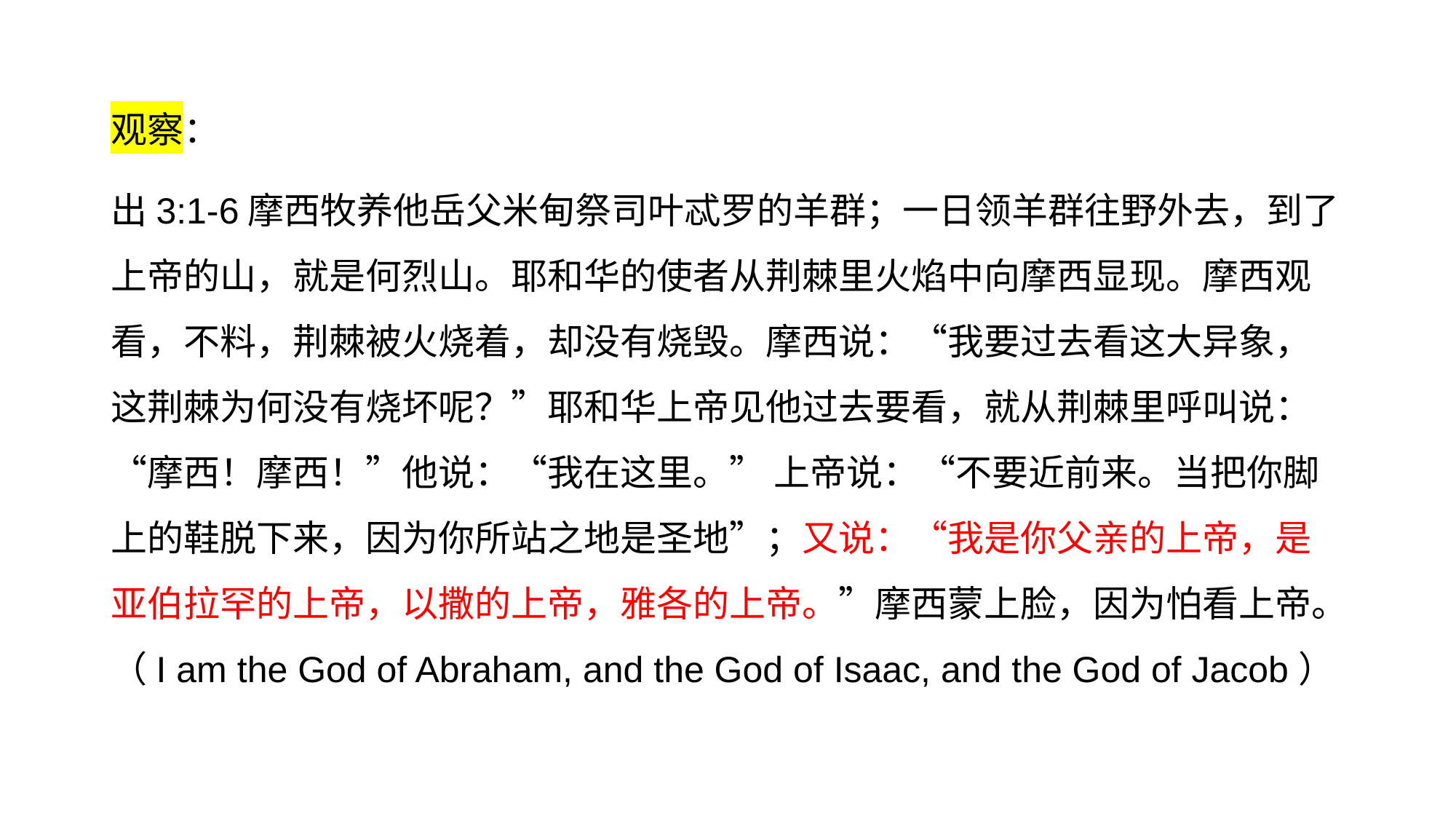

观察：
出3:1-6摩西牧养他岳父米甸祭司叶忒罗的羊群；一日领羊群往野外去，到了上帝的山，就是何烈山。耶和华的使者从荆棘里火焰中向摩西显现。摩西观看，不料，荆棘被火烧着，却没有烧毁。摩西说：“我要过去看这大异象，这荆棘为何没有烧坏呢？”耶和华上帝见他过去要看，就从荆棘里呼叫说：“摩西！摩西！”他说：“我在这里。” 上帝说：“不要近前来。当把你脚上的鞋脱下来，因为你所站之地是圣地”；又说：“我是你父亲的上帝，是亚伯拉罕的上帝，以撒的上帝，雅各的上帝。”摩西蒙上脸，因为怕看上帝。（I am the God of Abraham, and the God of Isaac, and the God of Jacob）